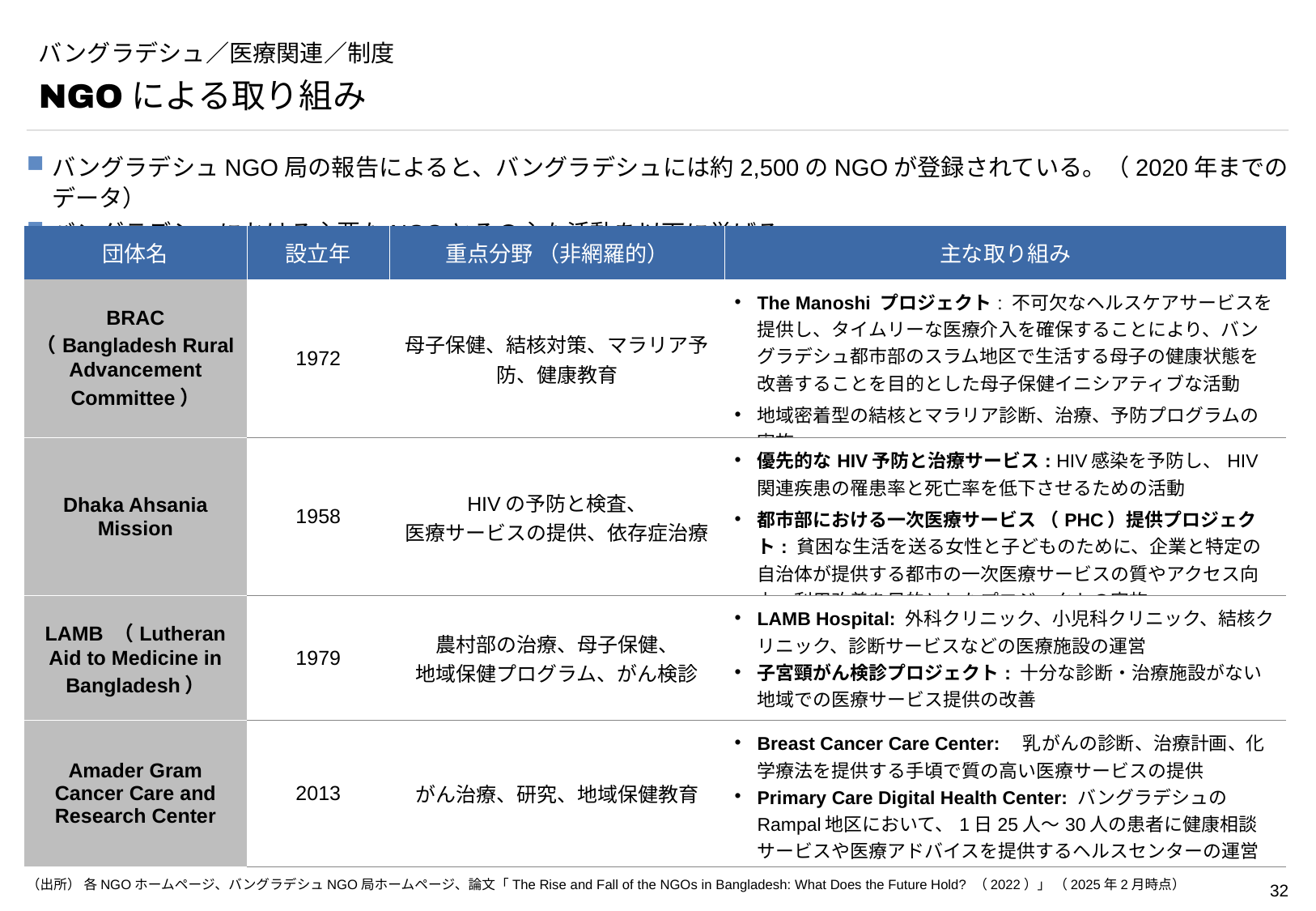

# バングラデシュ／医療関連／制度
NGOによる取り組み
バングラデシュNGO局の報告によると、バングラデシュには約2,500のNGOが登録されている。（2020年までのデータ）
バングラデシュにおける主要なNGOとその主な活動を以下に挙げる。
| 団体名 | 設立年 | 重点分野 （非網羅的） | 主な取り組み |
| --- | --- | --- | --- |
| BRAC （Bangladesh Rural Advancement Committee） | 1972 | 母子保健、結核対策、マラリア予防、健康教育 | The Manoshi プロジェクト: 不可欠なヘルスケアサービスを提供し、タイムリーな医療介入を確保することにより、バングラデシュ都市部のスラム地区で生活する母子の健康状態を改善することを目的とした母子保健イニシアティブな活動 地域密着型の結核とマラリア診断、治療、予防プログラムの実施 |
| Dhaka Ahsania Mission | 1958 | HIVの予防と検査、 医療サービスの提供、依存症治療 | 優先的なHIV予防と治療サービス: HIV感染を予防し、HIV関連疾患の罹患率と死亡率を低下させるための活動 都市部における一次医療サービス （PHC）提供プロジェクト: 貧困な生活を送る女性と子どものために、企業と特定の自治体が提供する都市の一次医療サービスの質やアクセス向上、利用改善を目的としたプロジェクトの実施 |
| LAMB （Lutheran Aid to Medicine in Bangladesh） | 1979 | 農村部の治療、母子保健、 地域保健プログラム、がん検診 | LAMB Hospital: 外科クリニック、小児科クリニック、結核クリニック、診断サービスなどの医療施設の運営 子宮頸がん検診プロジェクト: 十分な診断・治療施設がない地域での医療サービス提供の改善 |
| Amader Gram Cancer Care and Research Center | 2013 | がん治療、研究、地域保健教育 | Breast Cancer Care Center:　乳がんの診断、治療計画、化学療法を提供する手頃で質の高い医療サービスの提供 Primary Care Digital Health Center: バングラデシュのRampal地区において、1日25人～30人の患者に健康相談サービスや医療アドバイスを提供するヘルスセンターの運営 |
（出所） 各NGOホームページ、バングラデシュNGO局ホームページ、論文「The Rise and Fall of the NGOs in Bangladesh: What Does the Future Hold? （2022）」 （2025年2月時点）